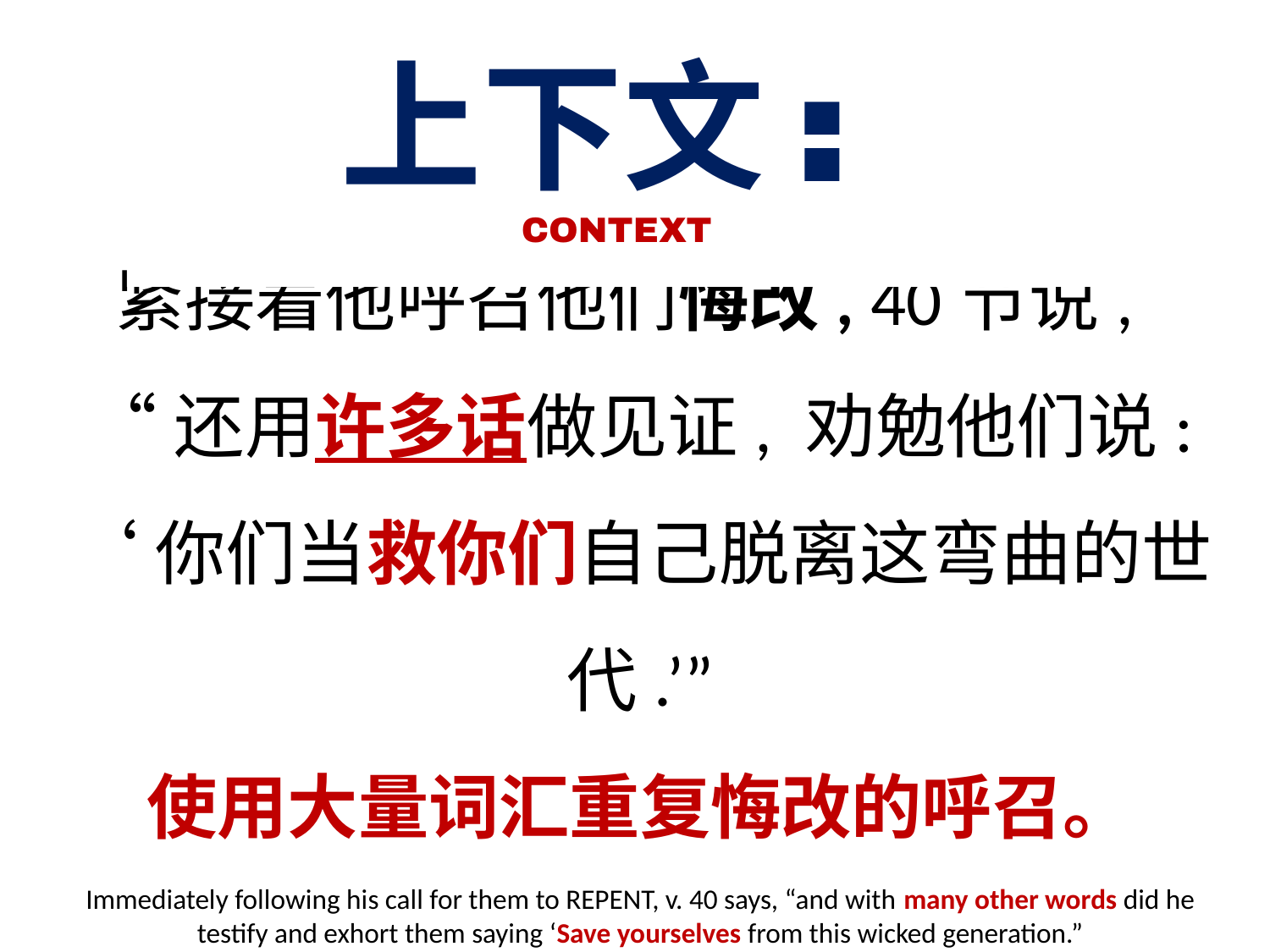

上下文:
CONTEXT
紧接着他呼召他们悔改, 40节说,
 “还用许多话做见证, 劝勉他们说:
‘你们当救你们自己脱离这弯曲的世代.’”
使用大量词汇重复悔改的呼召。

Immediately following his call for them to REPENT, v. 40 says, “and with many other words did he
 testify and exhort them saying ‘Save yourselves from this wicked generation.”
Many words and repeated calls to repent.